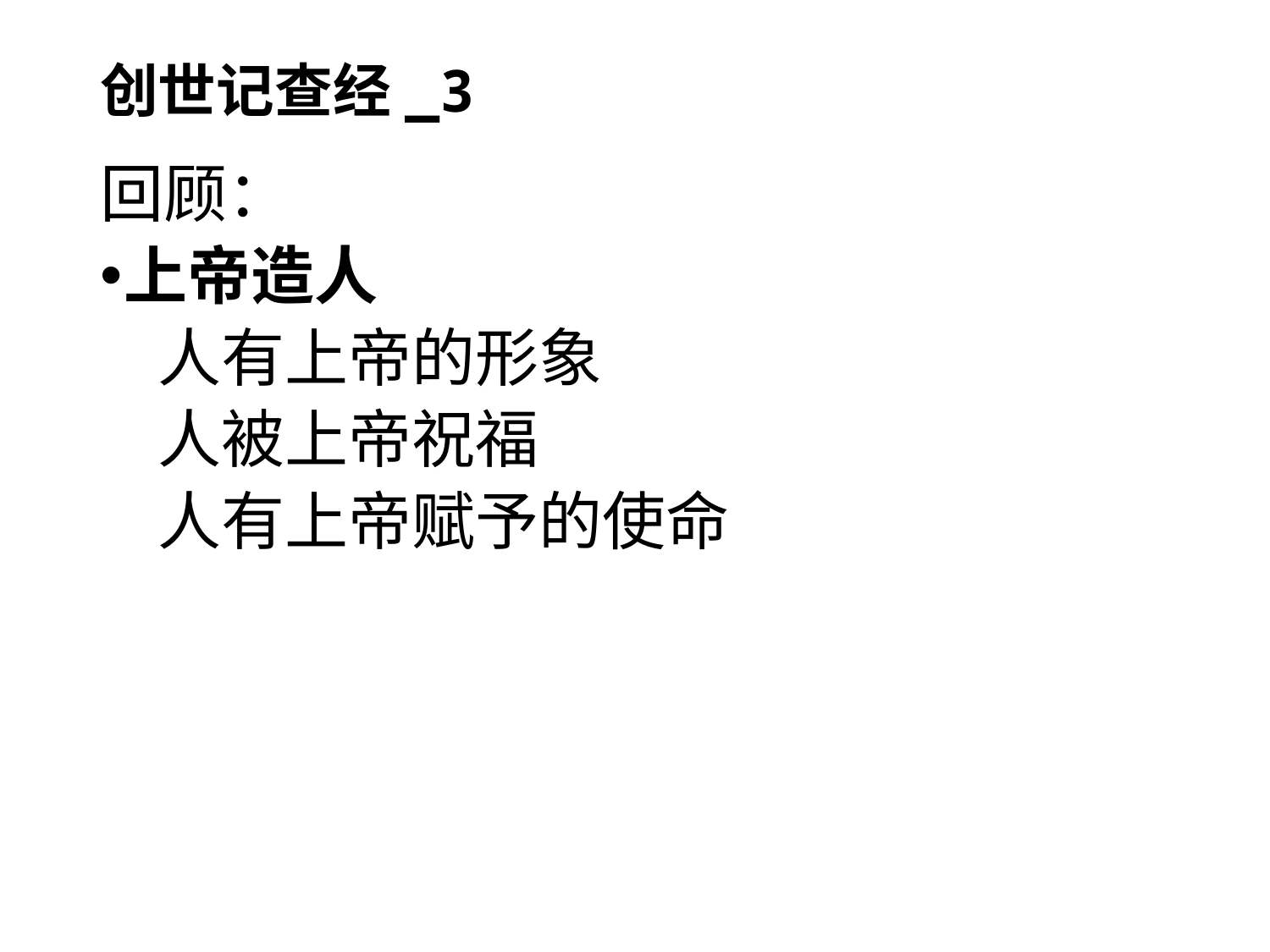

# 创世记查经_3
回顾：
上帝造人
   人有上帝的形象
   人被上帝祝福
   人有上帝赋予的使命